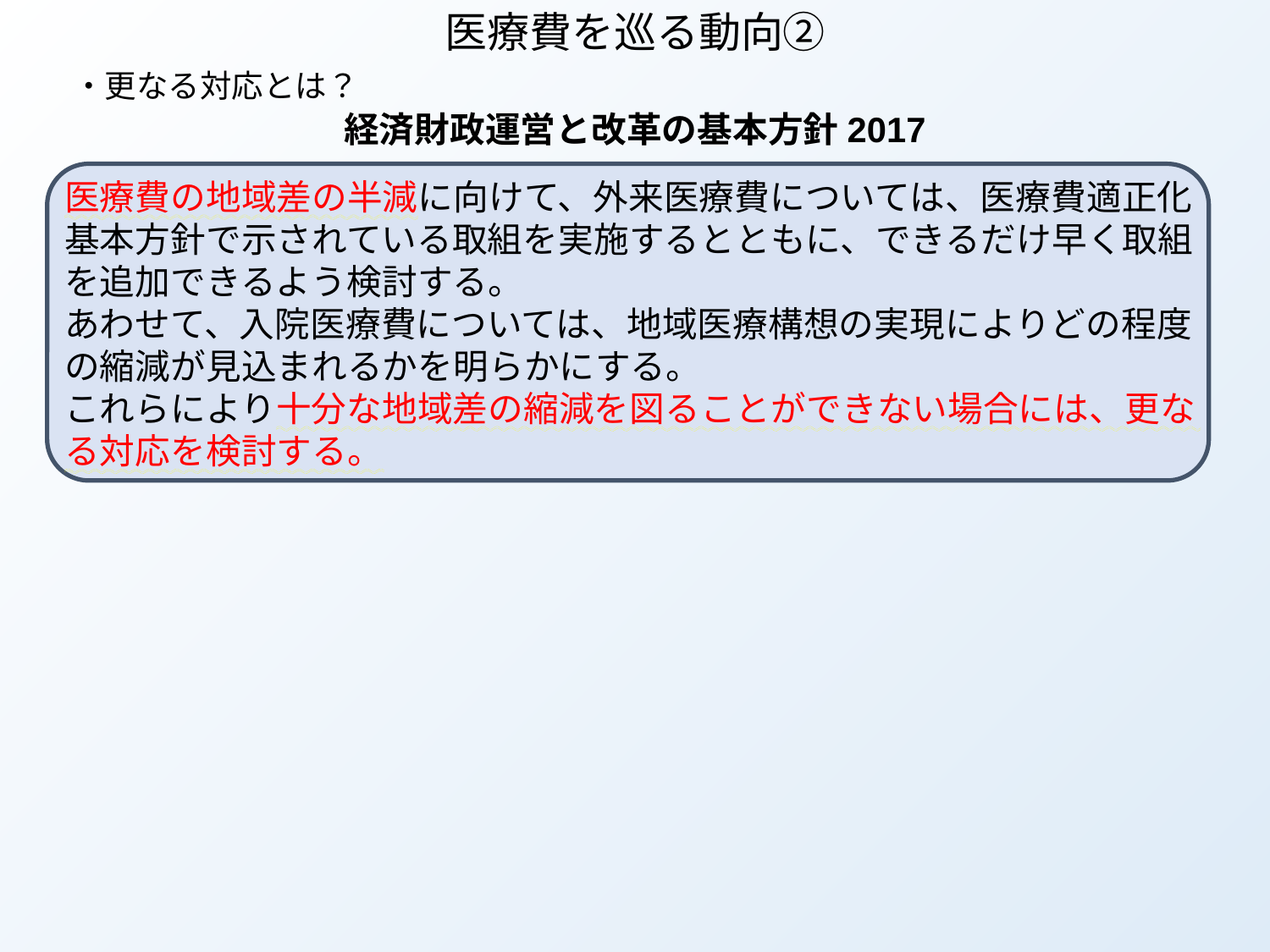

医療費を巡る動向②
・更なる対応とは？
経済財政運営と改革の基本方針2017

医療費の地域差の半減に向けて、外来医療費については、医療費適正化基本方針で示されている取組を実施するとともに、できるだけ早く取組を追加できるよう検討する。
あわせて、入院医療費については、地域医療構想の実現によりどの程度の縮減が見込まれるかを明らかにする。
これらにより十分な地域差の縮減を図ることができない場合には、更なる対応を検討する。